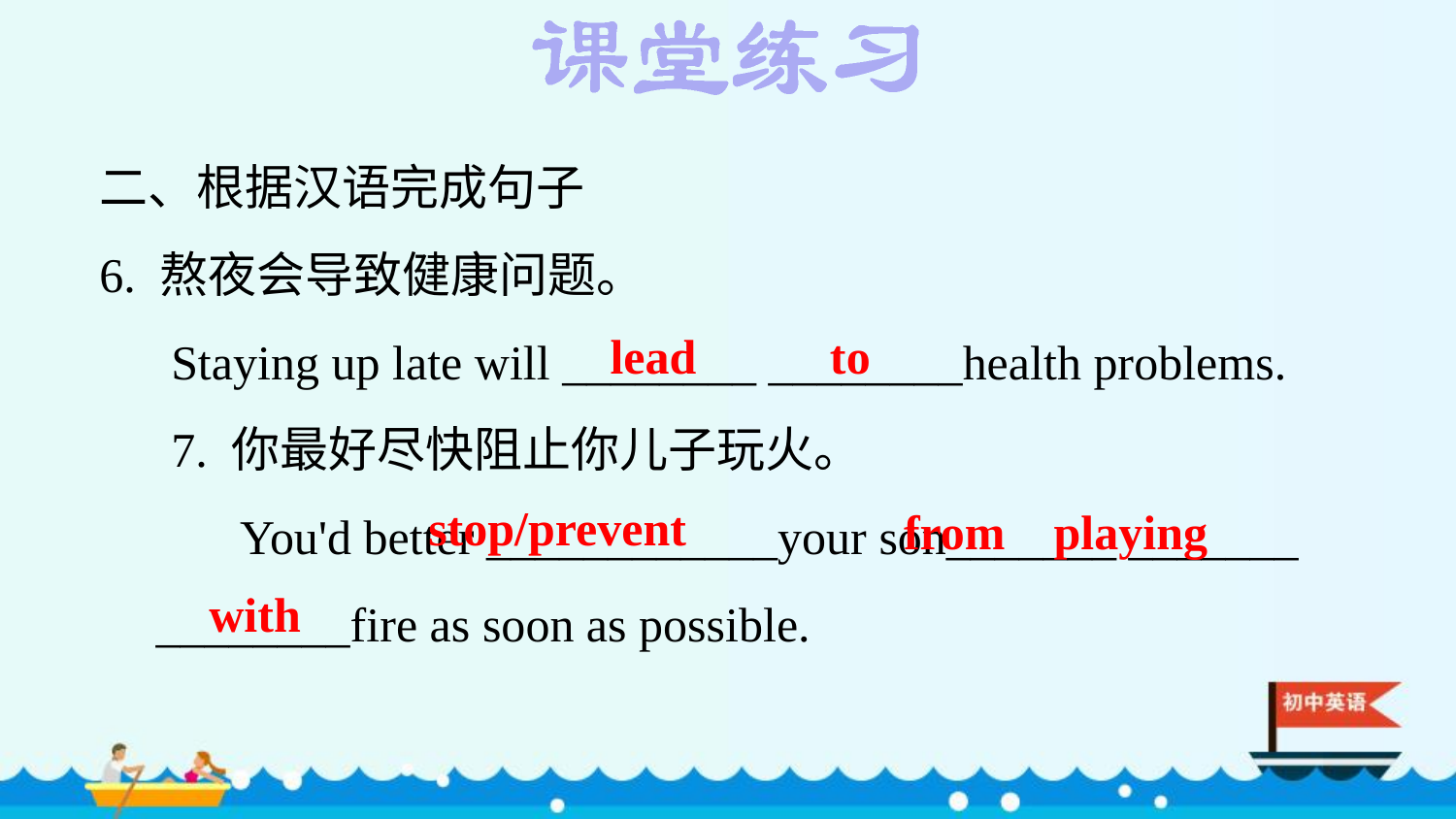

二、根据汉语完成句子
6. 熬夜会导致健康问题。
Staying up late will ________ ________health problems.
7. 你最好尽快阻止你儿子玩火。
 You'd better ____________your son_______ _______ ________fire as soon as possible.
lead           to
stop/prevent
from    playing
with